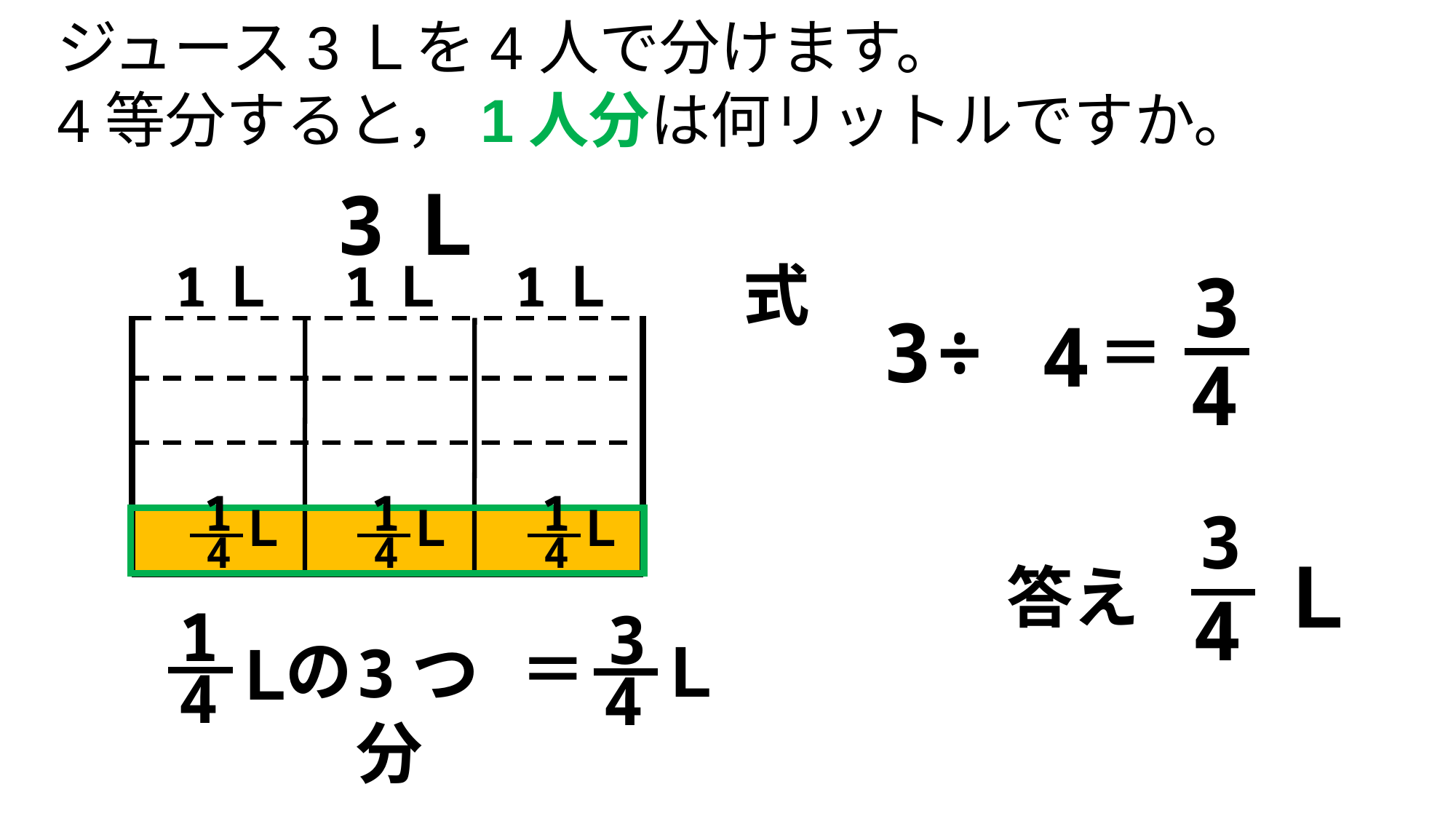

ジュース3Ｌを4人で分けます。
4等分すると，1人分は何リットルですか。
3Ｌ
1Ｌ
1Ｌ
1Ｌ
式
3
4
3
÷
4
＝
1
4
Ｌ
1
4
Ｌ
1
4
Ｌ
3
4

Ｌ
答え
1
4
Ｌ
3
4
Ｌ
＝
の
3つ分